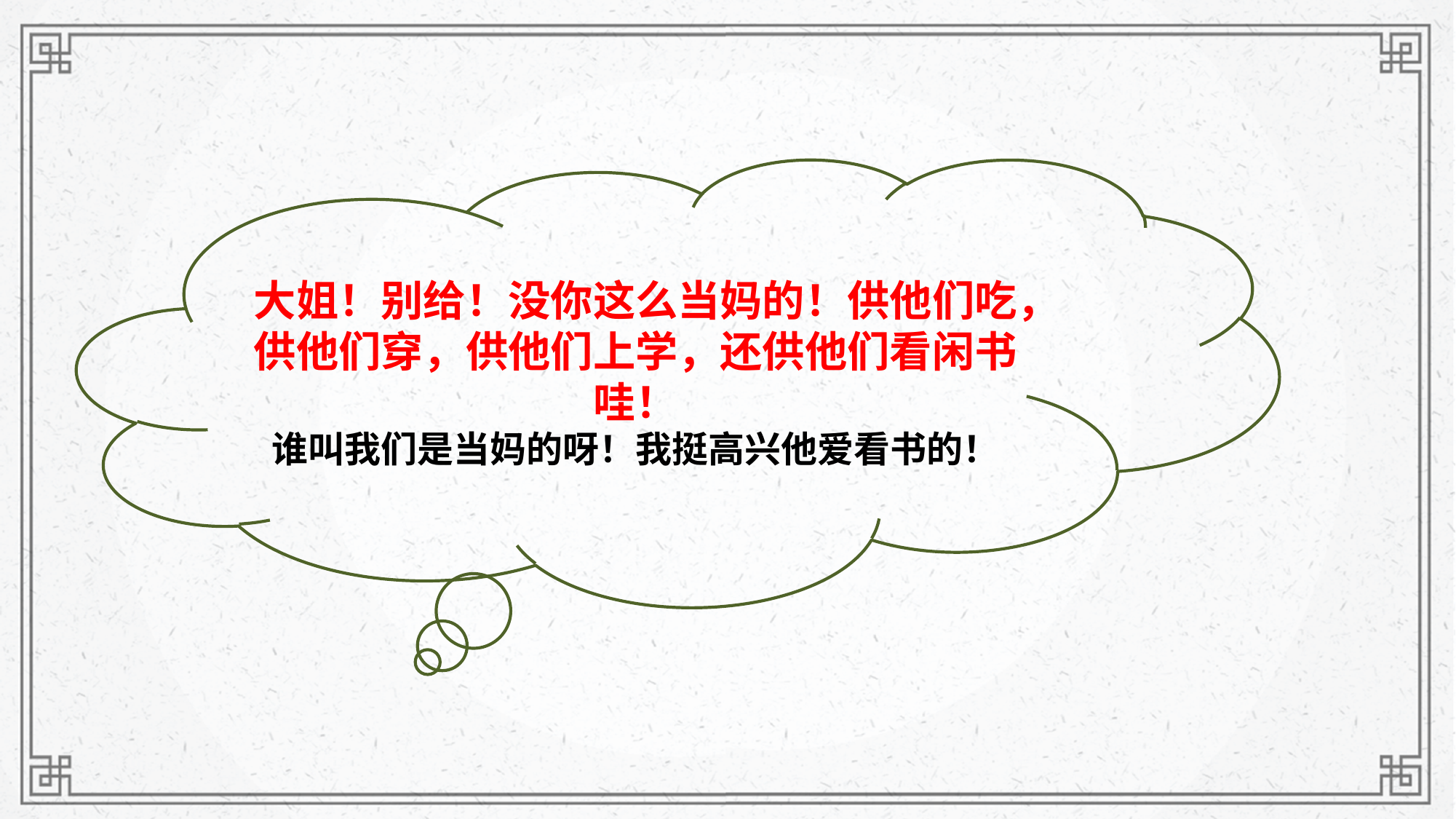

大姐！别给！没你这么当妈的！供他们吃，供他们穿，供他们上学，还供他们看闲书哇！
谁叫我们是当妈的呀！我挺高兴他爱看书的！